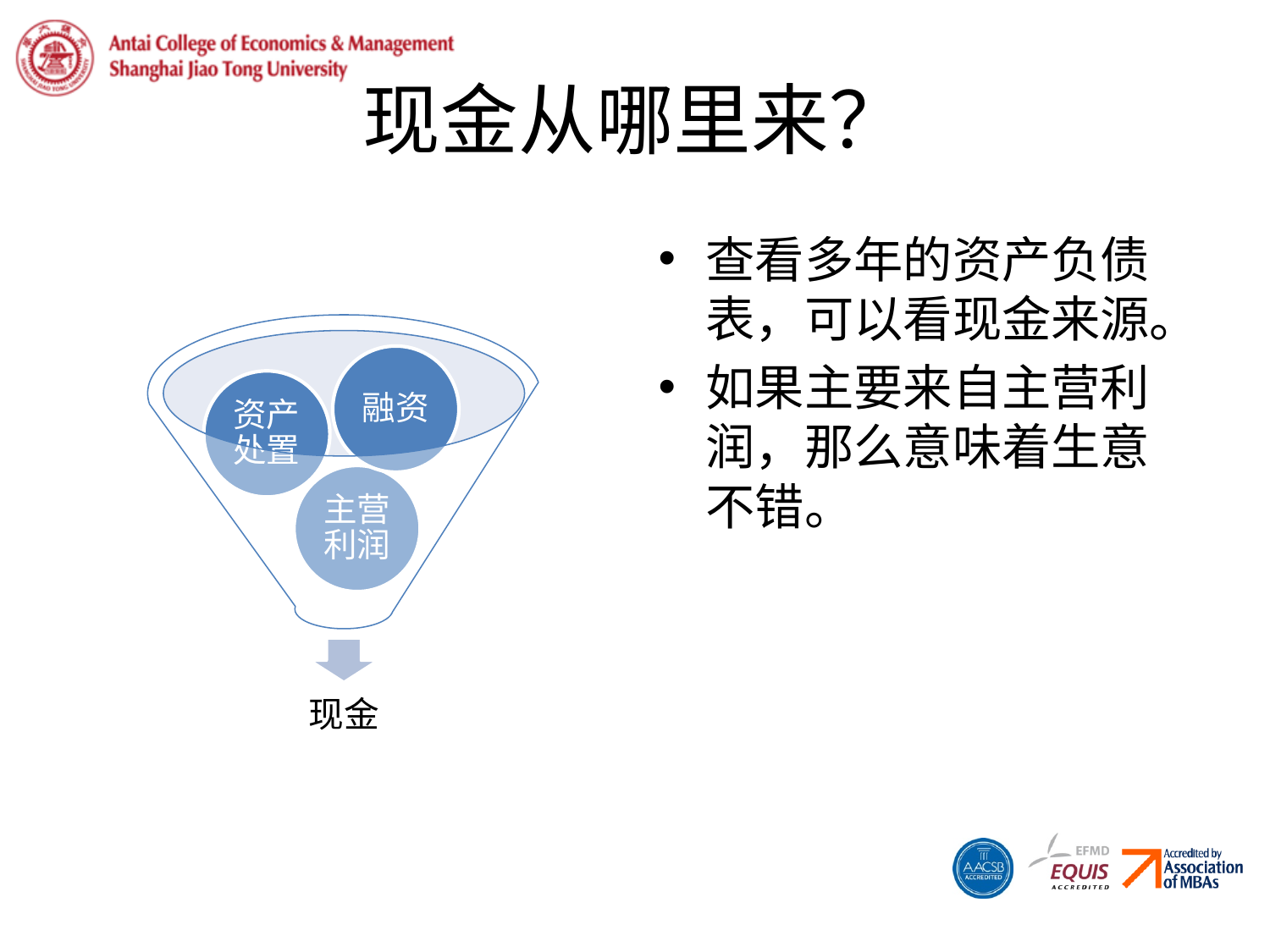

# 现金从哪里来？
现金
主营利润
资产处置
融资
查看多年的资产负债表，可以看现金来源。
如果主要来自主营利润，那么意味着生意不错。